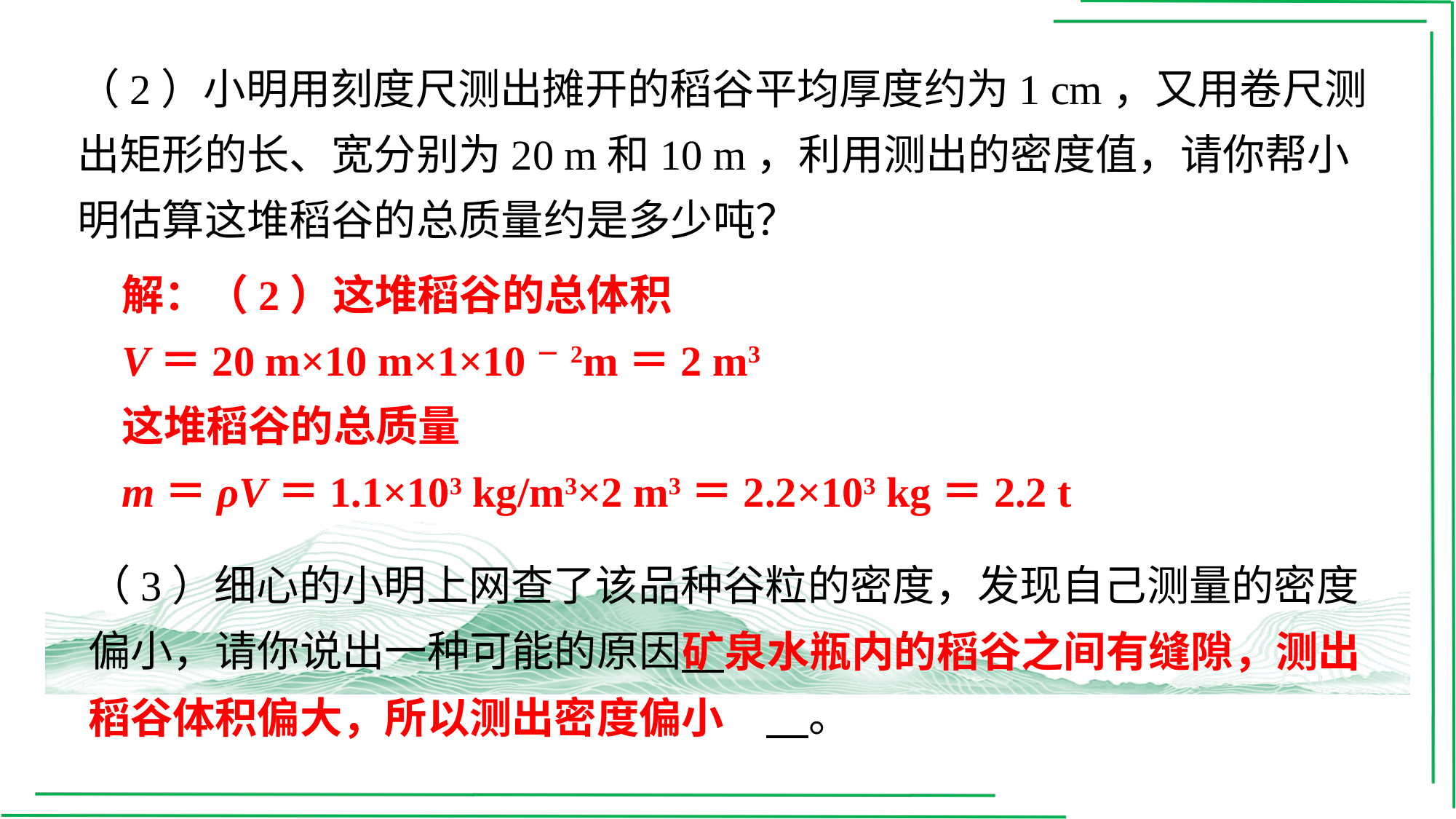

（2）小明用刻度尺测出摊开的稻谷平均厚度约为1 cm，又用卷尺测出矩形的长、宽分别为20 m和10 m，利用测出的密度值，请你帮小明估算这堆稻谷的总质量约是多少吨？
解：（2）这堆稻谷的总体积
V＝20 m×10 m×1×10－2m＝2 m3
这堆稻谷的总质量
m＝ρV＝1.1×103 kg/m3×2 m3＝2.2×103 kg＝2.2 t
（3）细心的小明上网查了该品种谷粒的密度，发现自己测量的密度偏小，请你说出一种可能的原因 　矿泉水瓶内的稻谷之间有缝隙，测出稻谷体积偏大，所以测出密度偏小　⁠。
矿泉水瓶内的稻谷之间有缝隙，测出
稻谷体积偏大，所以测出密度偏小